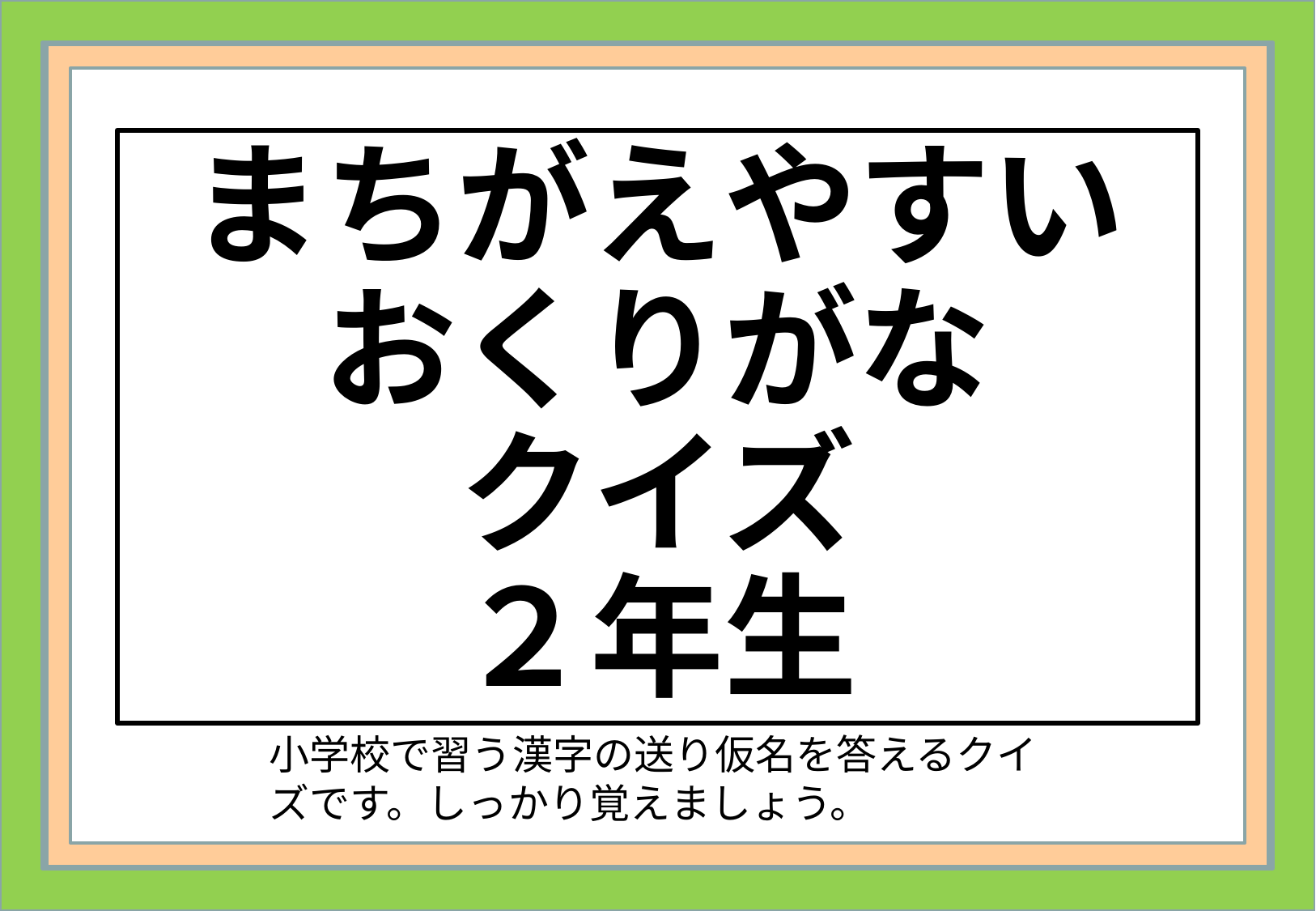

# まちがえやすいおくりがな クイズ ２年生
小学校で習う漢字の送り仮名を答えるクイズです。しっかり覚えましょう。